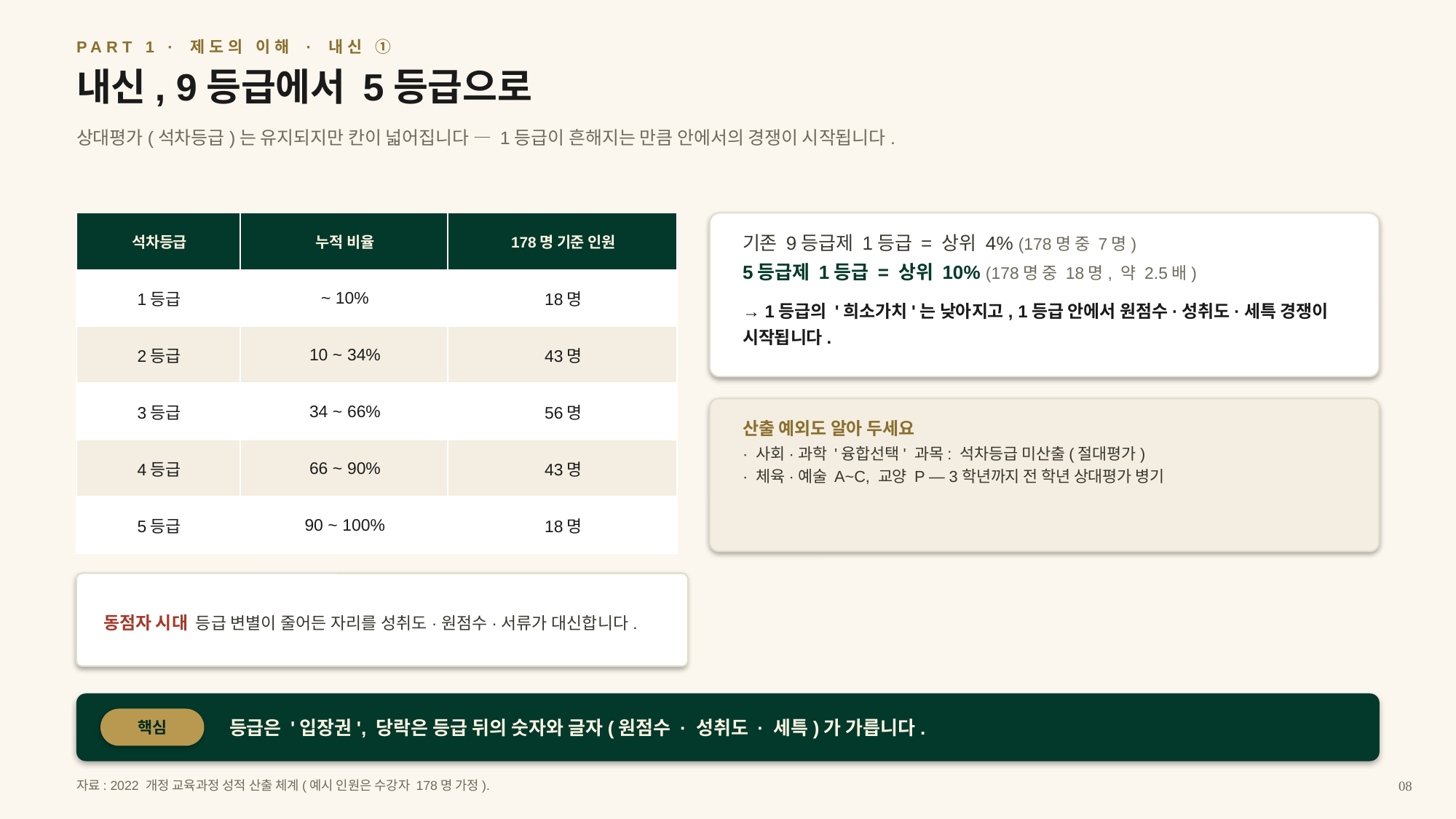

PART 1 · 제도의 이해 · 내신 ①
내신, 9등급에서 5등급으로
상대평가(석차등급)는 유지되지만 칸이 넓어집니다 — 1등급이 흔해지는 만큼 안에서의 경쟁이 시작됩니다.
| 석차등급 | 누적 비율 | 178명 기준 인원 |
| --- | --- | --- |
| 1등급 | ~ 10% | 18명 |
| 2등급 | 10 ~ 34% | 43명 |
| 3등급 | 34 ~ 66% | 56명 |
| 4등급 | 66 ~ 90% | 43명 |
| 5등급 | 90 ~ 100% | 18명 |

기존 9등급제 1등급 = 상위 4% (178명 중 7명)
5등급제 1등급 = 상위 10% (178명 중 18명, 약 2.5배)
→ 1등급의 '희소가치'는 낮아지고, 1등급 안에서 원점수·성취도·세특 경쟁이 시작됩니다.

산출 예외도 알아 두세요
· 사회·과학 '융합선택' 과목: 석차등급 미산출(절대평가)
· 체육·예술 A~C, 교양 P — 3학년까지 전 학년 상대평가 병기

동점자 시대  등급 변별이 줄어든 자리를 성취도·원점수·서류가 대신합니다.

등급은 '입장권', 당락은 등급 뒤의 숫자와 글자(원점수 · 성취도 · 세특)가 가릅니다.
핵심
자료: 2022 개정 교육과정 성적 산출 체계(예시 인원은 수강자 178명 가정).
08